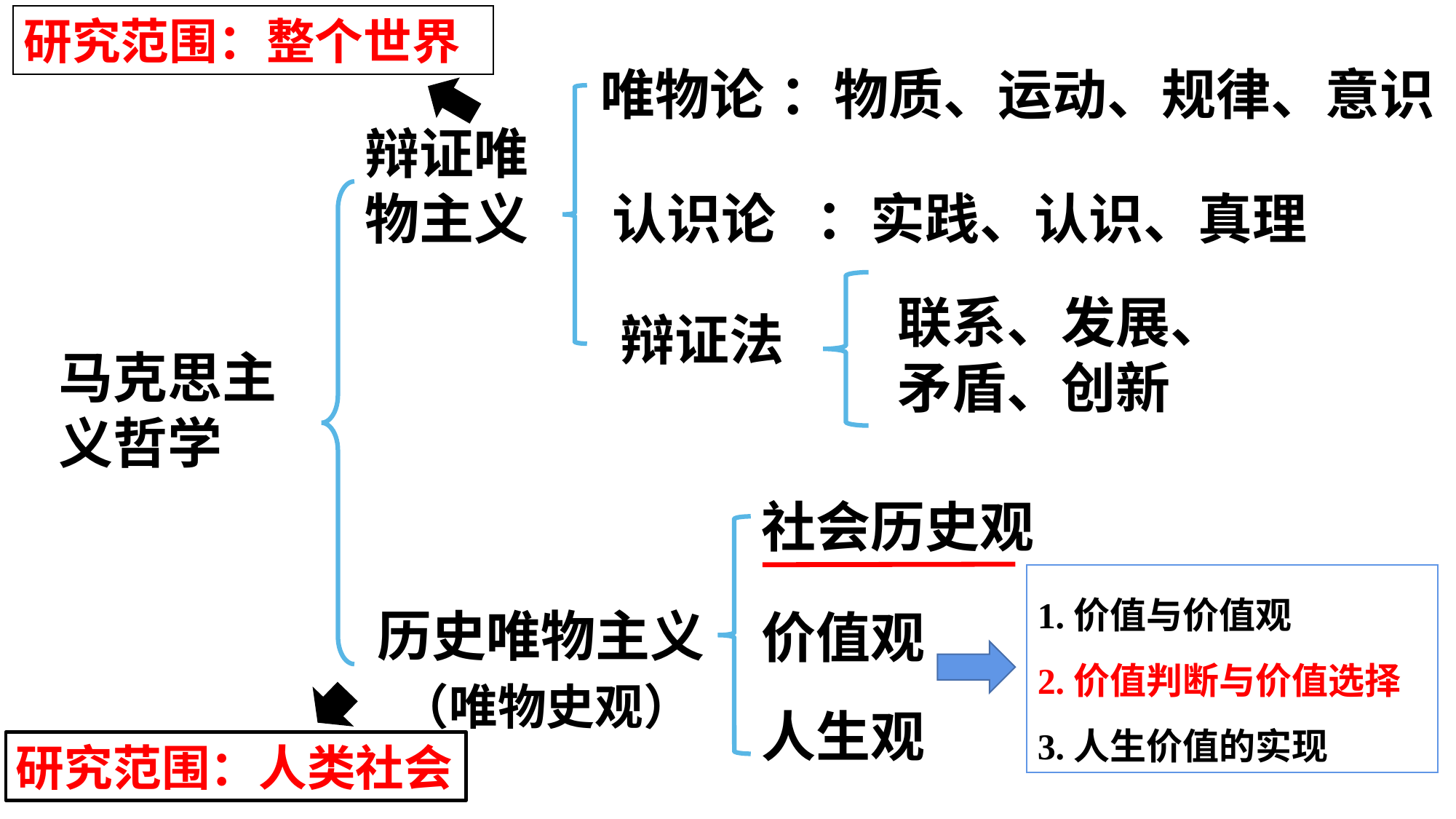

研究范围：整个世界
唯物论
：物质、运动、规律、意识

辩证唯物主义
认识论
：实践、认识、真理

辩证法

联系、发展、
矛盾、创新
马克思主义哲学
社会历史观

价值观
1.价值与价值观
2.价值判断与价值选择
3.人生价值的实现
历史唯物主义
（唯物史观）

人生观

研究范围：人类社会